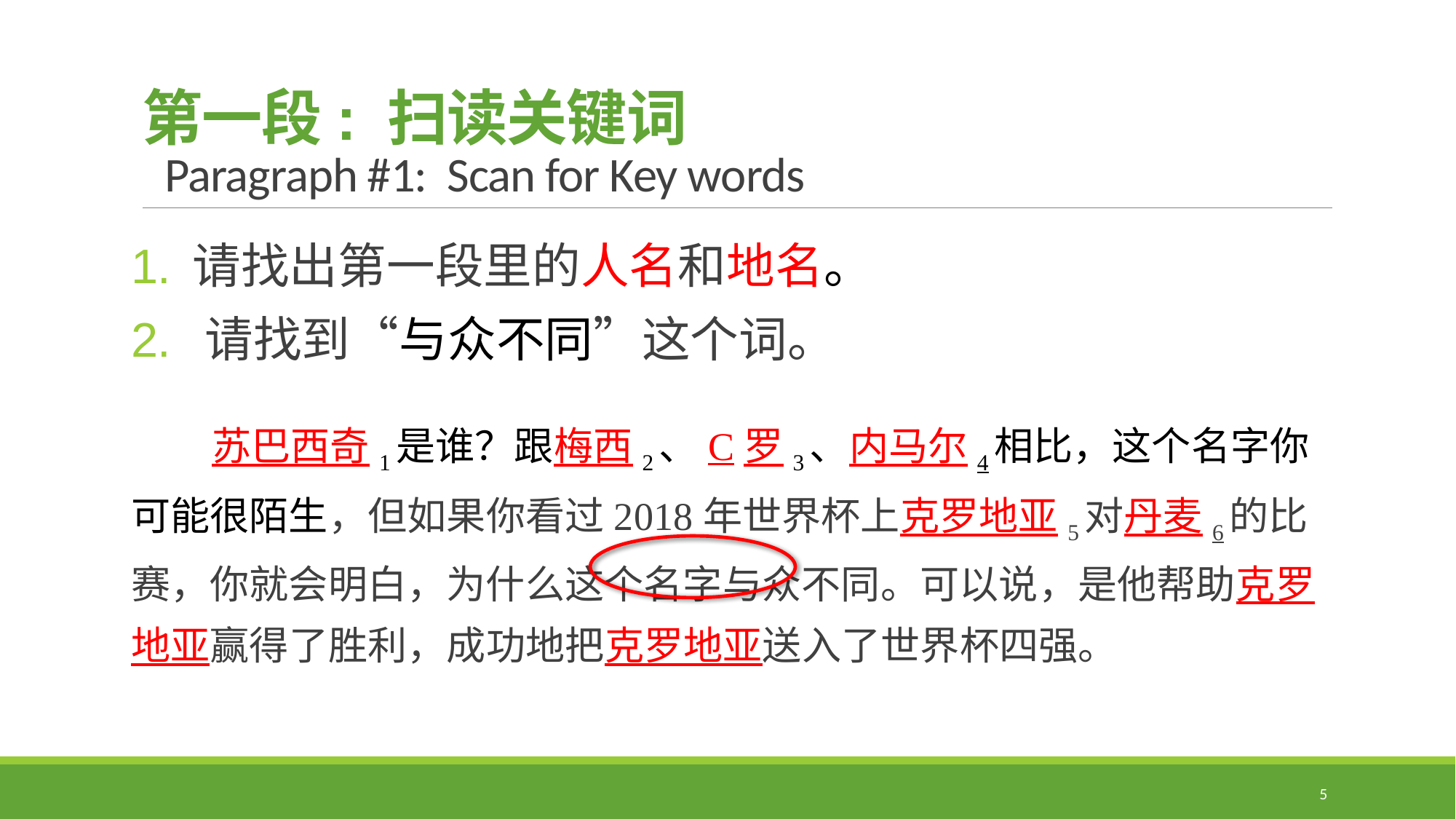

# 第一段: 扫读关键词 Paragraph #1:  Scan for Key words
请找出第一段里的人名和地名。
  请找到“与众不同”这个词。

        苏巴西奇1是谁？跟梅西2、C罗3、内马尔4相比，这个名字你可能很陌生，但如果你看过2018年世界杯上克罗地亚5对丹麦6的比赛，你就会明白，为什么这个名字与众不同。可以说，是他帮助克罗地亚赢得了胜利，成功地把克罗地亚送入了世界杯四强。

5